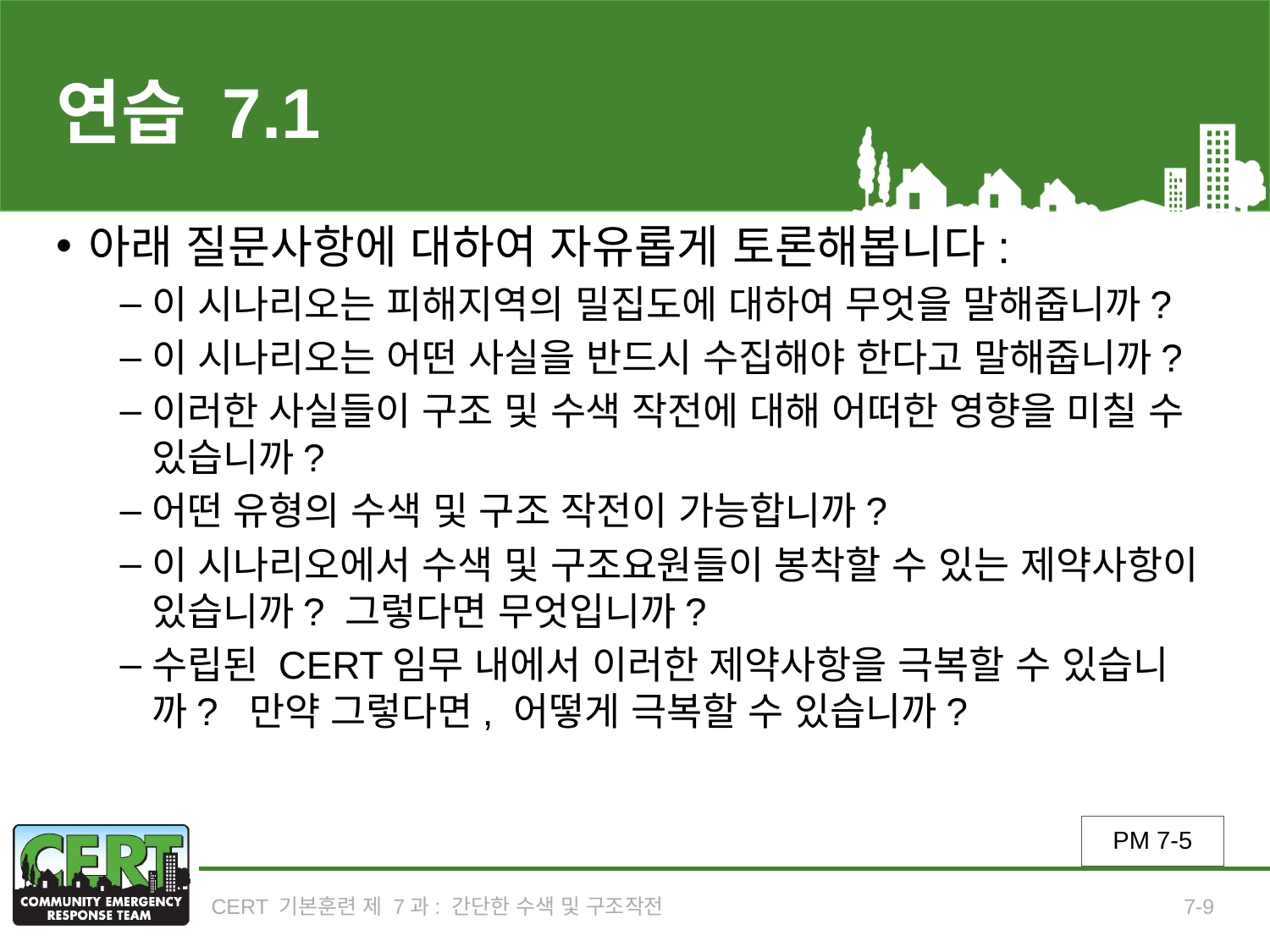

# 연습 7.1
아래 질문사항에 대하여 자유롭게 토론해봅니다:
이 시나리오는 피해지역의 밀집도에 대하여 무엇을 말해줍니까?
이 시나리오는 어떤 사실을 반드시 수집해야 한다고 말해줍니까?
이러한 사실들이 구조 및 수색 작전에 대해 어떠한 영향을 미칠 수 있습니까?
어떤 유형의 수색 및 구조 작전이 가능합니까?
이 시나리오에서 수색 및 구조요원들이 봉착할 수 있는 제약사항이 있습니까? 그렇다면 무엇입니까?
수립된 CERT임무 내에서 이러한 제약사항을 극복할 수 있습니까?  만약 그렇다면, 어떻게 극복할 수 있습니까?

PM 7-5
CERT 기본훈련 제 7과: 간단한 수색 및 구조작전
7-9